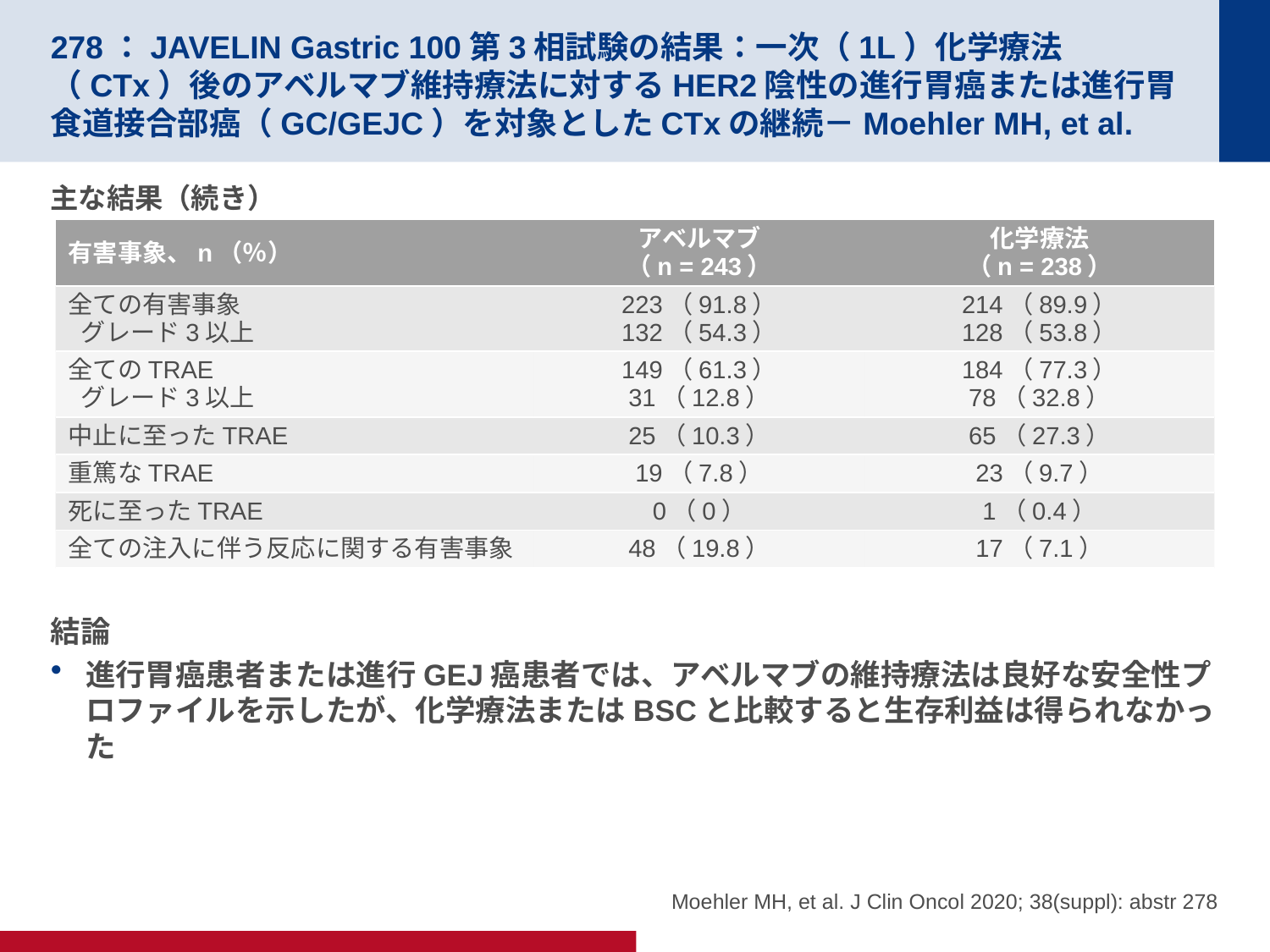

# 278：JAVELIN Gastric 100第3相試験の結果：一次（1L）化学療法（CTx）後のアベルマブ維持療法に対するHER2陰性の進行胃癌または進行胃食道接合部癌（GC/GEJC）を対象としたCTxの継続－Moehler MH, et al.
主な結果（続き）
結論
進行胃癌患者または進行GEJ癌患者では、アベルマブの維持療法は良好な安全性プロファイルを示したが、化学療法またはBSCと比較すると生存利益は得られなかった
| 有害事象、n（％） | アベルマブ （n = 243） | 化学療法 （n = 238） |
| --- | --- | --- |
| 全ての有害事象 グレード3以上 | 223（91.8） 132（54.3） | 214（89.9） 128（53.8） |
| 全てのTRAE グレード3以上 | 149（61.3） 31（12.8） | 184（77.3） 78（32.8） |
| 中止に至ったTRAE | 25（10.3） | 65（27.3） |
| 重篤なTRAE | 19（7.8） | 23（9.7） |
| 死に至ったTRAE | 0（0） | 1（0.4） |
| 全ての注入に伴う反応に関する有害事象 | 48（19.8） | 17（7.1） |
Moehler MH, et al. J Clin Oncol 2020; 38(suppl): abstr 278